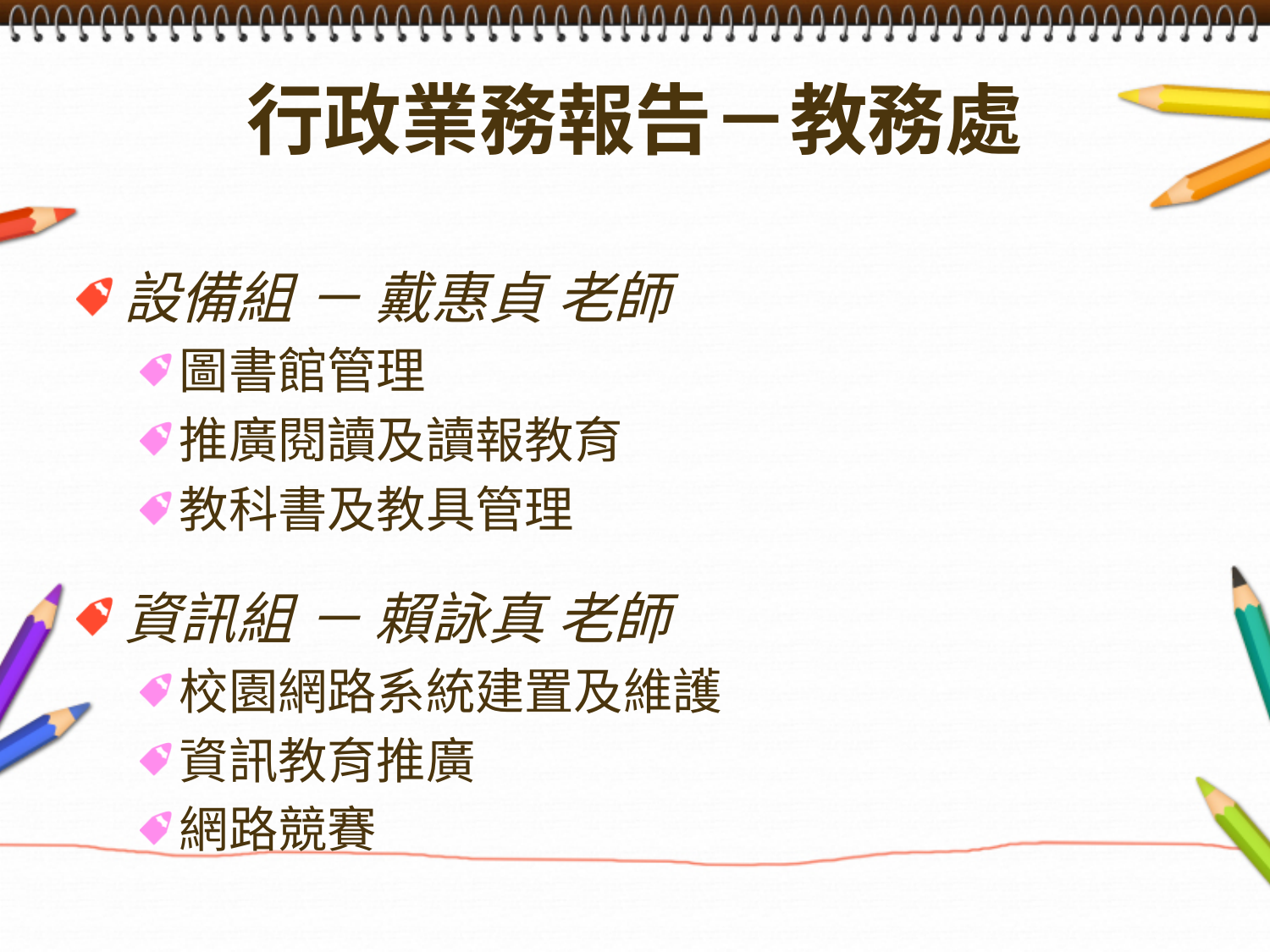

# 行政業務報告－教務處
設備組 － 戴惠貞 老師
圖書館管理
推廣閱讀及讀報教育
教科書及教具管理
資訊組 － 賴詠真 老師
校園網路系統建置及維護
資訊教育推廣
網路競賽